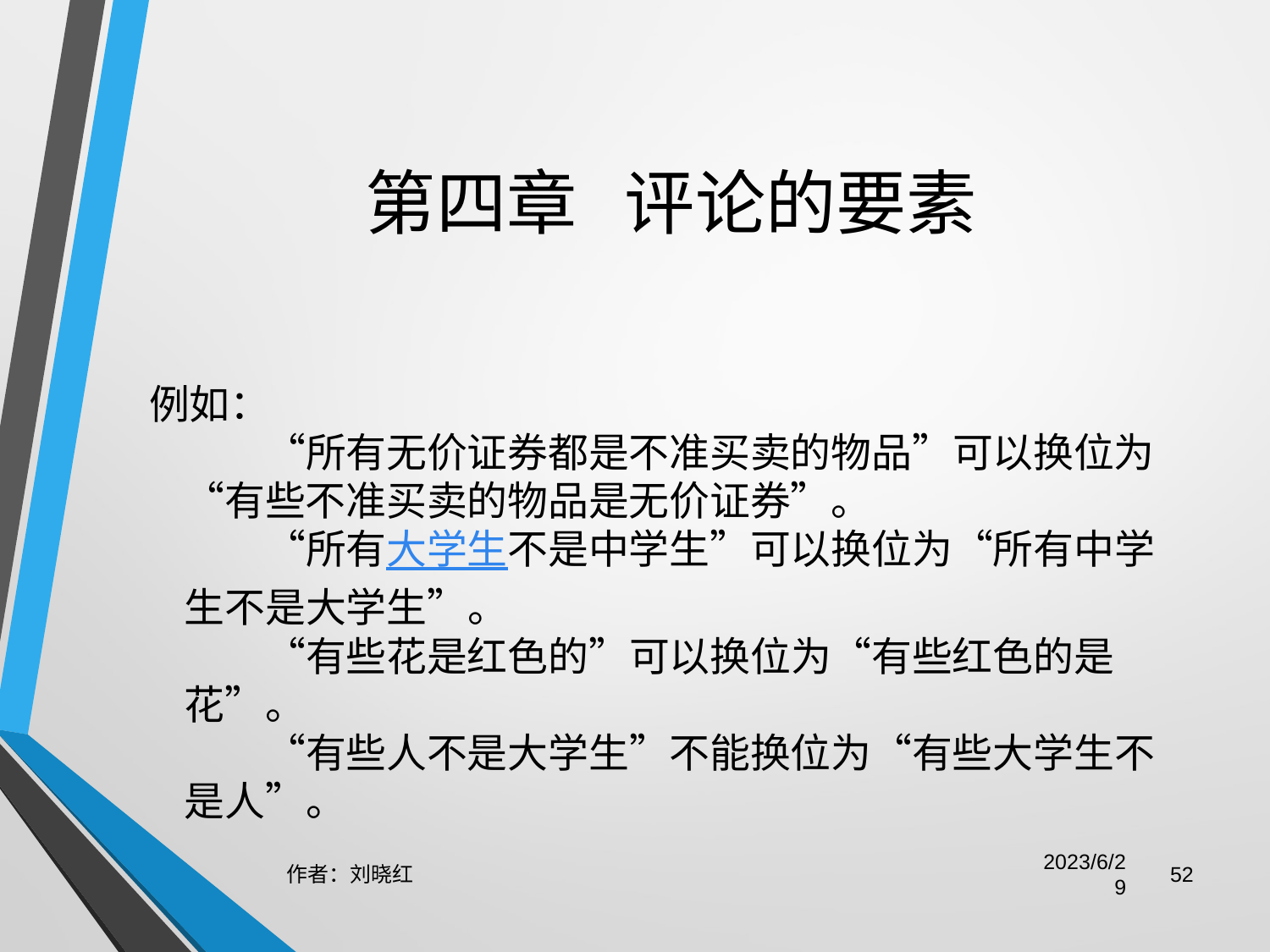

# 第四章   评论的要素
例如：
　　“所有无价证券都是不准买卖的物品”可以换位为“有些不准买卖的物品是无价证券”。
　　“所有大学生不是中学生”可以换位为“所有中学生不是大学生”。
　　“有些花是红色的”可以换位为“有些红色的是花”。
　　“有些人不是大学生”不能换位为“有些大学生不是人”。
作者：刘晓红
2023/6/29
52